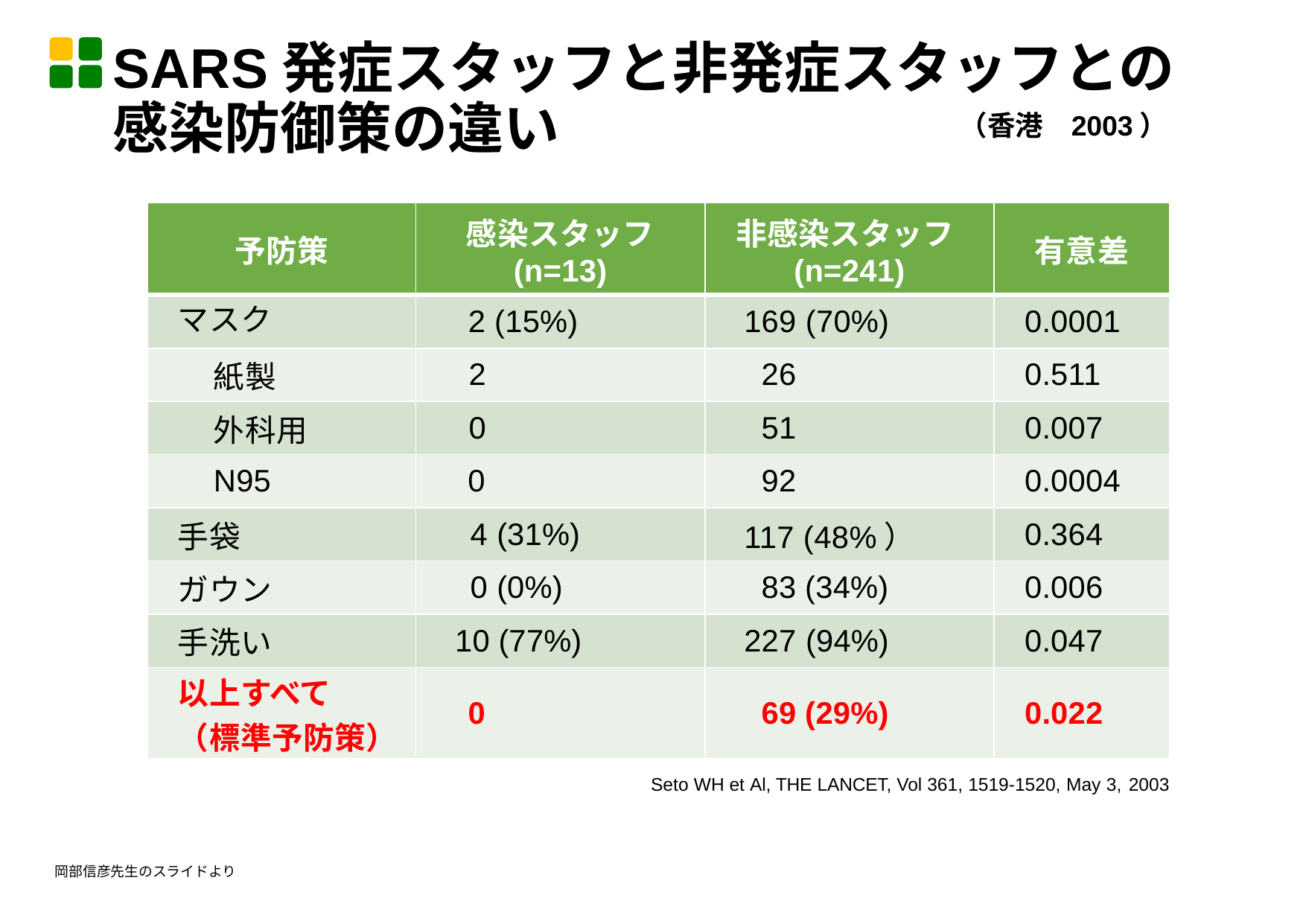

SARS発症スタッフと非発症スタッフとの
感染防御策の違い
（香港	2003）
| 予防策 | 感染スタッフ (n=13) | 非感染スタッフ(n=241) | 有意差 |
| --- | --- | --- | --- |
| マスク | 2 (15%) | 169 (70%) | 0.0001 |
| 紙製 | 2 | 26 | 0.511 |
| 外科用 | 0 | 51 | 0.007 |
| N95 | 0 | 92 | 0.0004 |
| 手袋 | 4 (31%) | 117 (48%） | 0.364 |
| ガウン | 0 (0%) | 83 (34%) | 0.006 |
| 手洗い | 10 (77%) | 227 (94%) | 0.047 |
| 以上すべて （標準予防策） | 0 | 69 (29%) | 0.022 |

Seto WH et Al, THE LANCET, Vol 361, 1519-1520, May 3, 2003
岡部信彦先生のスライドより